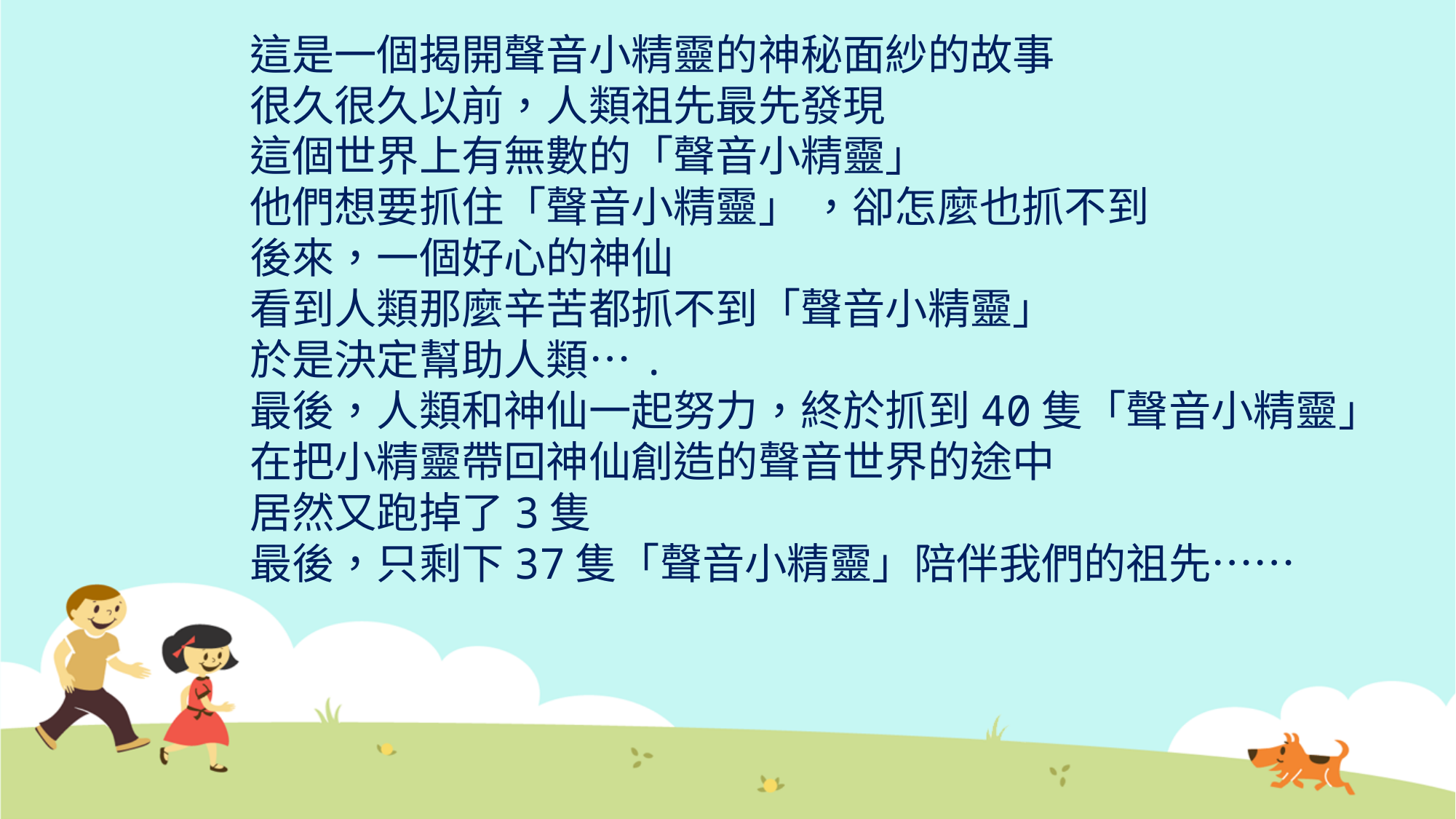

這是一個揭開聲音小精靈的神秘面紗的故事
很久很久以前，人類祖先最先發現
這個世界上有無數的「聲音小精靈」
他們想要抓住「聲音小精靈」 ，卻怎麼也抓不到
後來，一個好心的神仙
看到人類那麼辛苦都抓不到「聲音小精靈」
於是決定幫助人類….
最後，人類和神仙一起努力，終於抓到40隻「聲音小精靈」
在把小精靈帶回神仙創造的聲音世界的途中
居然又跑掉了3隻
最後，只剩下37隻「聲音小精靈」陪伴我們的祖先……